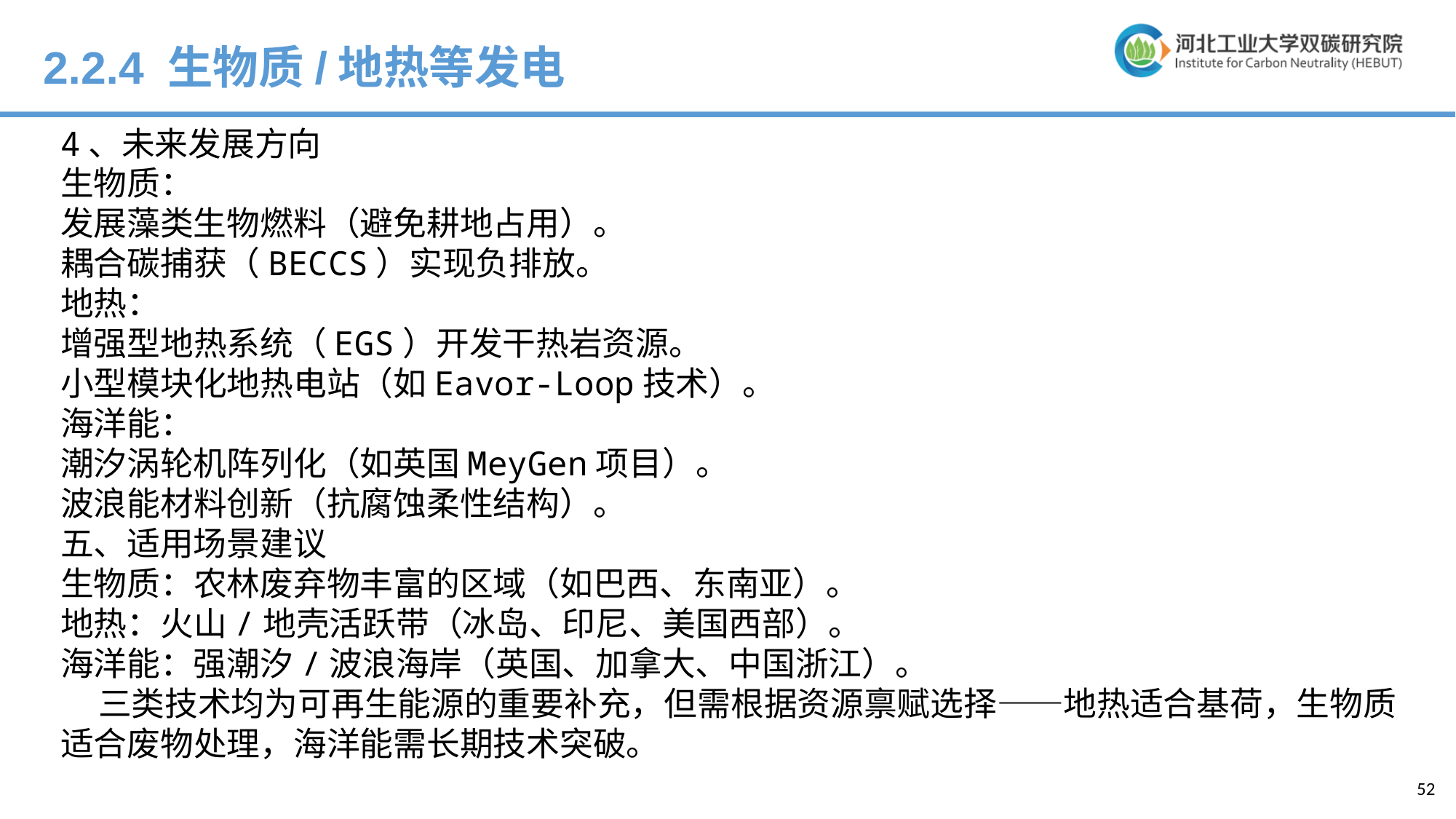

2.2.4 生物质/地热等发电

4、未来发展方向
生物质：
发展藻类生物燃料（避免耕地占用）。
耦合碳捕获（BECCS）实现负排放。
地热：
增强型地热系统（EGS）开发干热岩资源。
小型模块化地热电站（如Eavor-Loop技术）。
海洋能：
潮汐涡轮机阵列化（如英国MeyGen项目）。
波浪能材料创新（抗腐蚀柔性结构）。
五、适用场景建议
生物质：农林废弃物丰富的区域（如巴西、东南亚）。
地热：火山/地壳活跃带（冰岛、印尼、美国西部）。
海洋能：强潮汐/波浪海岸（英国、加拿大、中国浙江）。
    三类技术均为可再生能源的重要补充，但需根据资源禀赋选择——地热适合基荷，生物质适合废物处理，海洋能需长期技术突破。
52